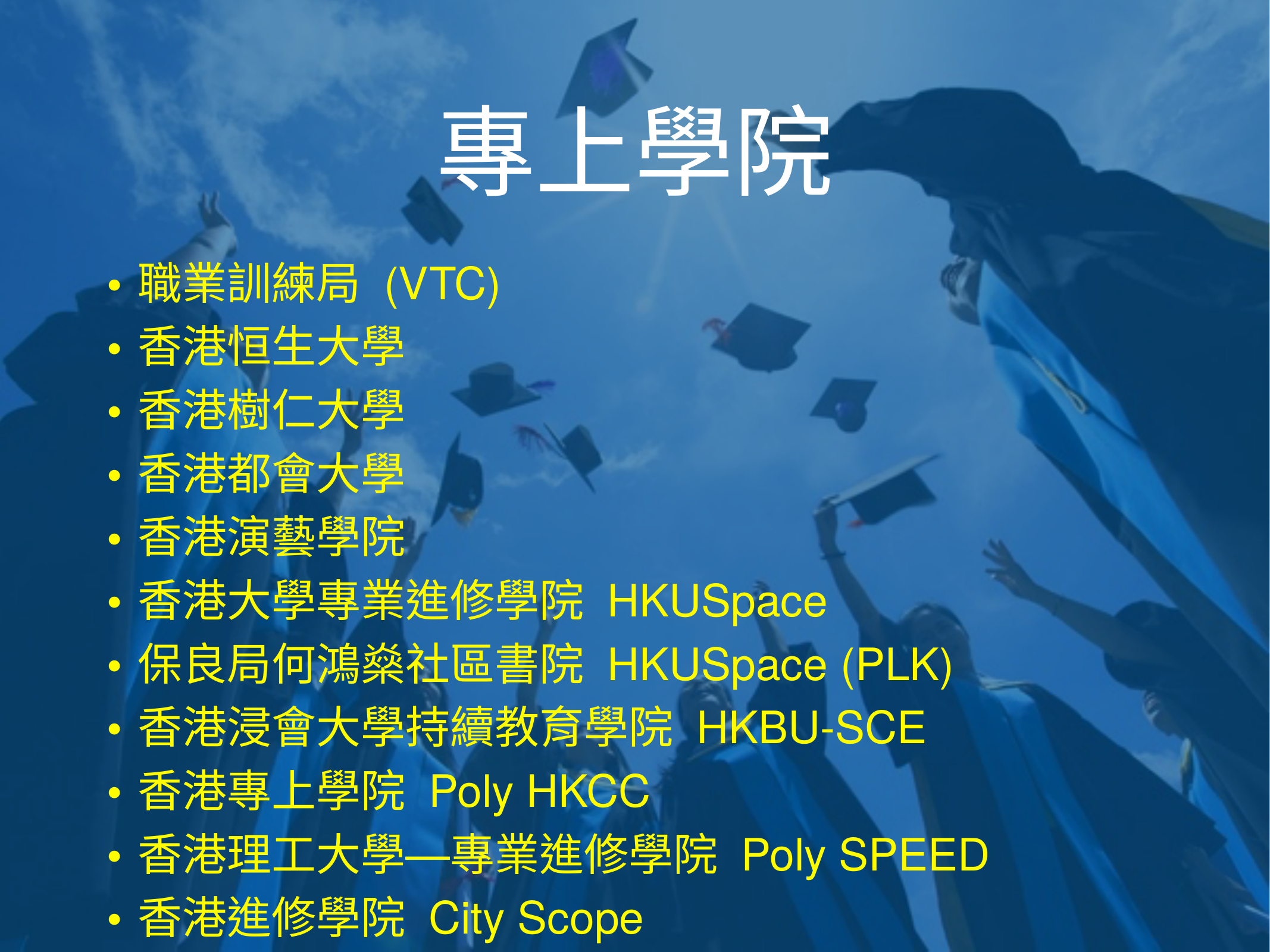

# 專上學院
職業訓練局 (VTC)
香港恒生大學
香港樹仁大學
香港都會大學
香港演藝學院
香港大學專業進修學院 HKUSpace
保良局何鴻燊社區書院 HKUSpace (PLK)
香港浸會大學持續教育學院 HKBU-SCE
香港專上學院 Poly HKCC
香港理工大學—專業進修學院 Poly SPEED
香港進修學院 City Scope